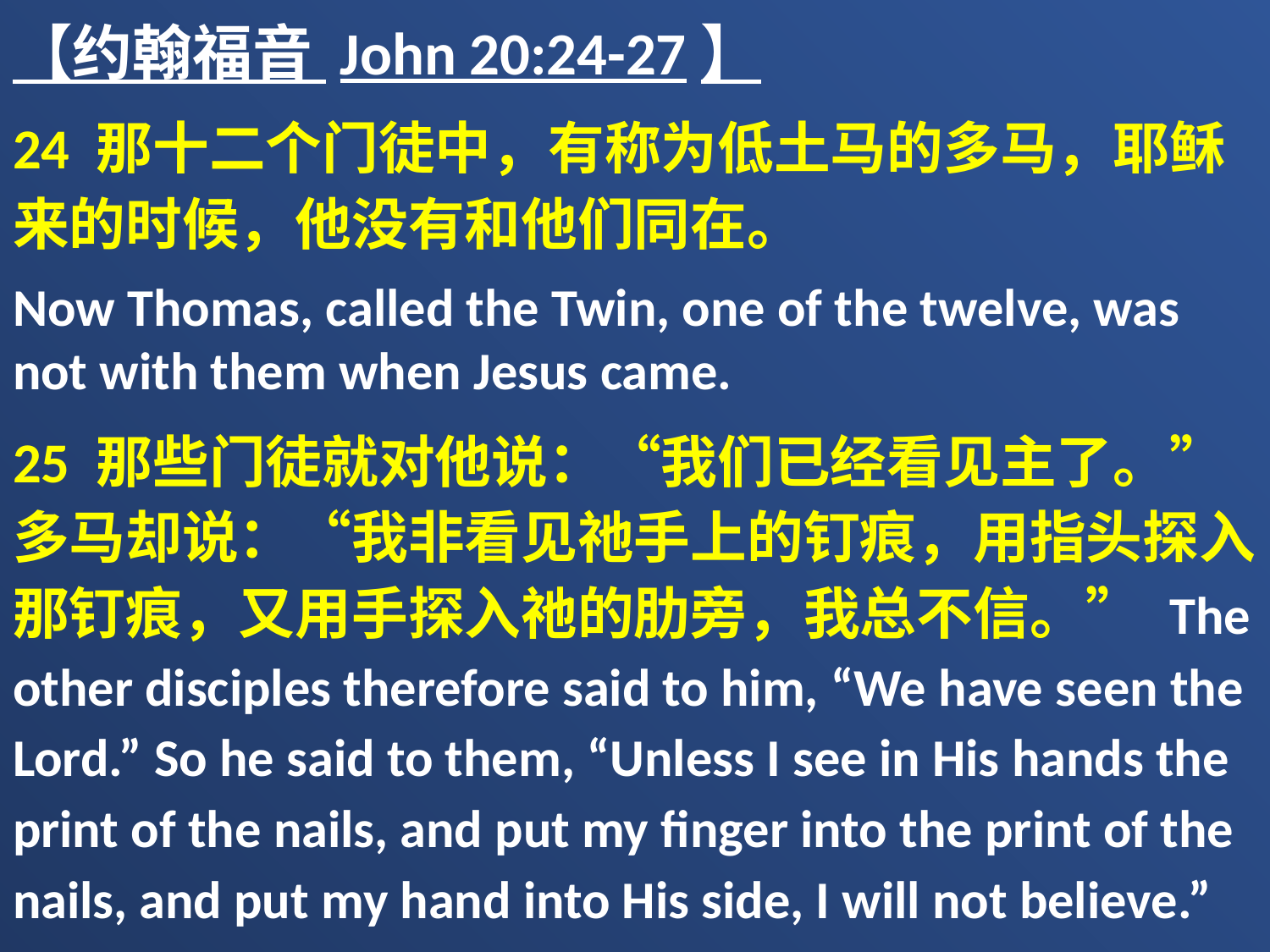

【约翰福音 John 20:24-27】
24 那十二个门徒中，有称为低土马的多马，耶稣来的时候，他没有和他们同在。
Now Thomas, called the Twin, one of the twelve, was not with them when Jesus came.
25 那些门徒就对他说：“我们已经看见主了。”多马却说：“我非看见祂手上的钉痕，用指头探入那钉痕，又用手探入祂的肋旁，我总不信。” The other disciples therefore said to him, “We have seen the Lord.” So he said to them, “Unless I see in His hands the print of the nails, and put my finger into the print of the nails, and put my hand into His side, I will not believe.”